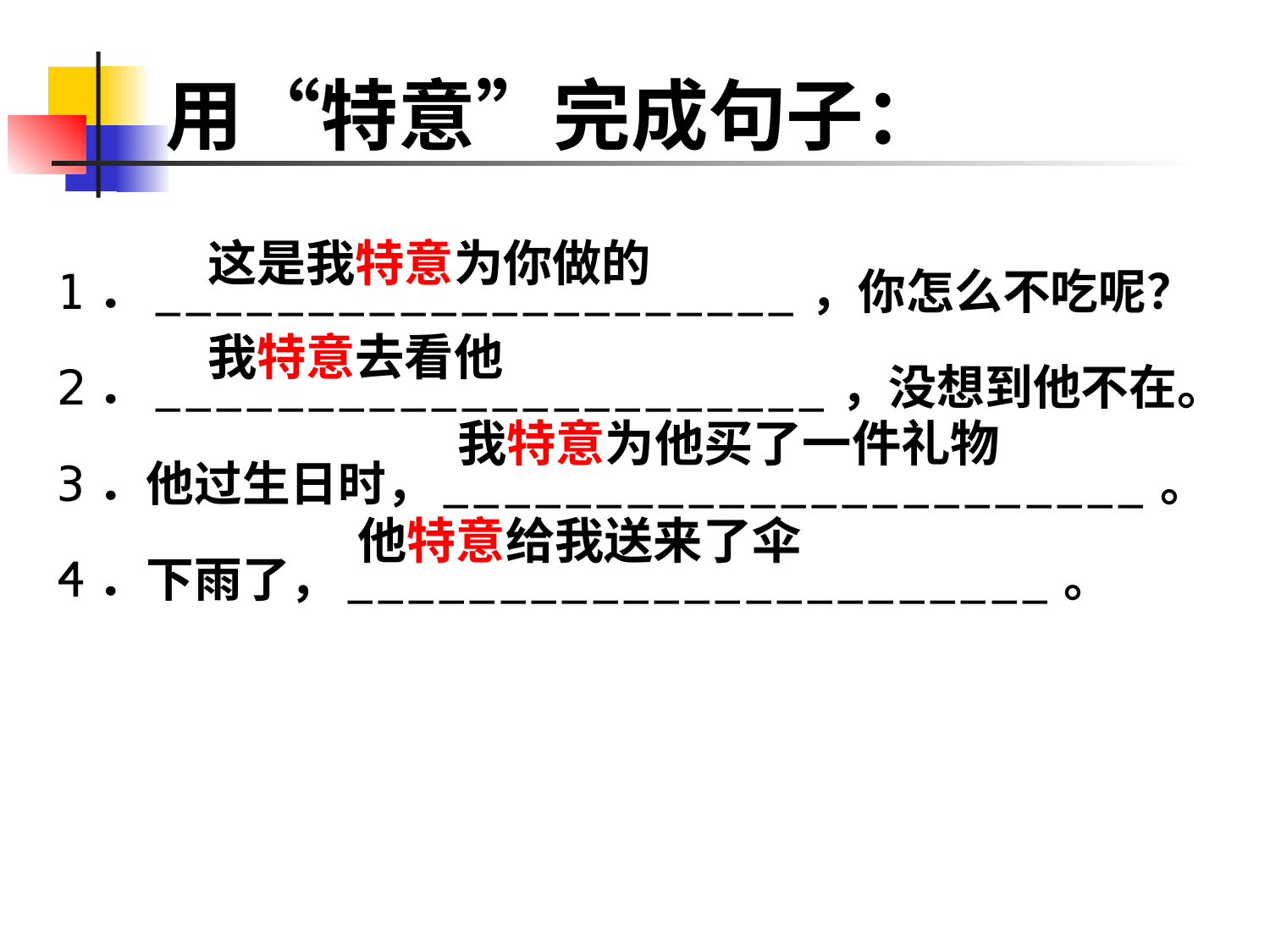

# 用“特意”完成句子：
1．_____________________，你怎么不吃呢？
2．______________________，没想到他不在。
3．他过生日时，_______________________。
4．下雨了，_______________________。

这是我特意为你做的
我特意去看他
我特意为他买了一件礼物
他特意给我送来了伞